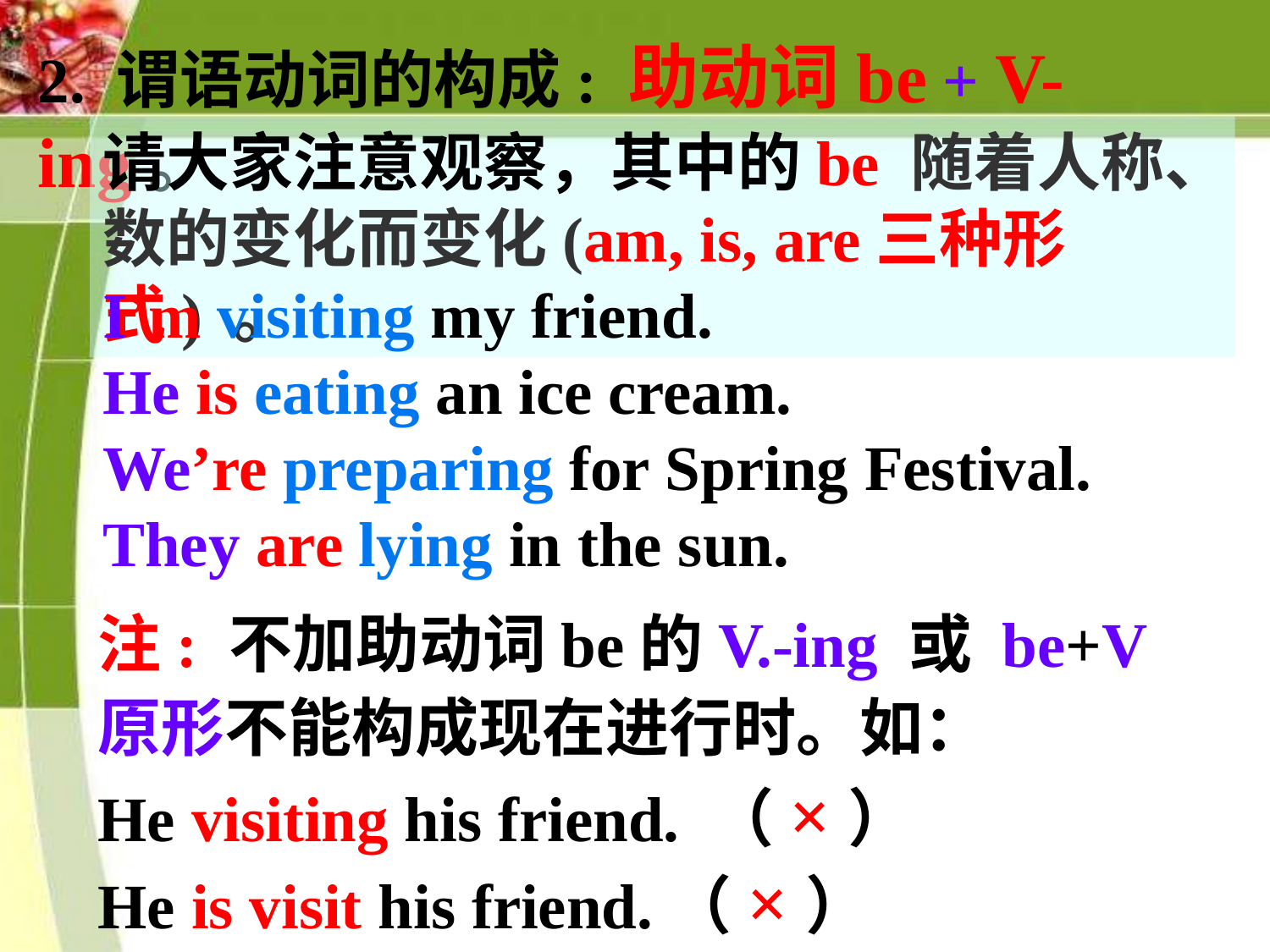

2. 谓语动词的构成: 助动词be + V-ing。
请大家注意观察，其中的be 随着人称、数的变化而变化(am, is, are三种形式) 。
I’m visiting my friend.
He is eating an ice cream.
We’re preparing for Spring Festival.
They are lying in the sun.
注: 不加助动词be的V.-ing 或 be+V原形不能构成现在进行时。如：
He visiting his friend. （×）
He is visit his friend.（×）